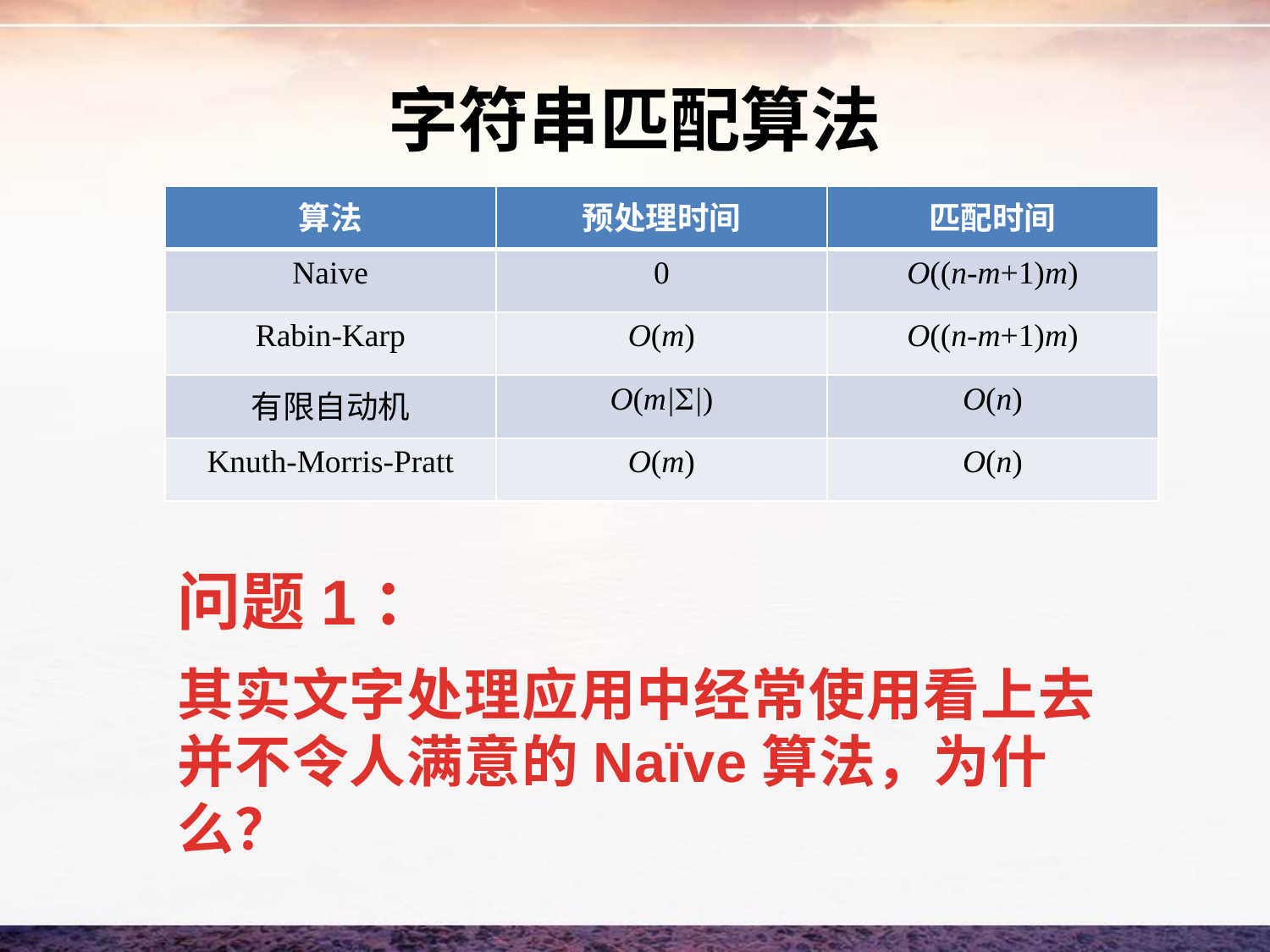

# 字符串匹配算法
| 算法 | 预处理时间 | 匹配时间 |
| --- | --- | --- |
| Naive | 0 | O((n-m+1)m) |
| Rabin-Karp | O(m) | O((n-m+1)m) |
| 有限自动机 | O(m|Σ|) | O(n) |
| Knuth-Morris-Pratt | O(m) | O(n) |
问题1：
其实文字处理应用中经常使用看上去并不令人满意的Naïve算法，为什么？